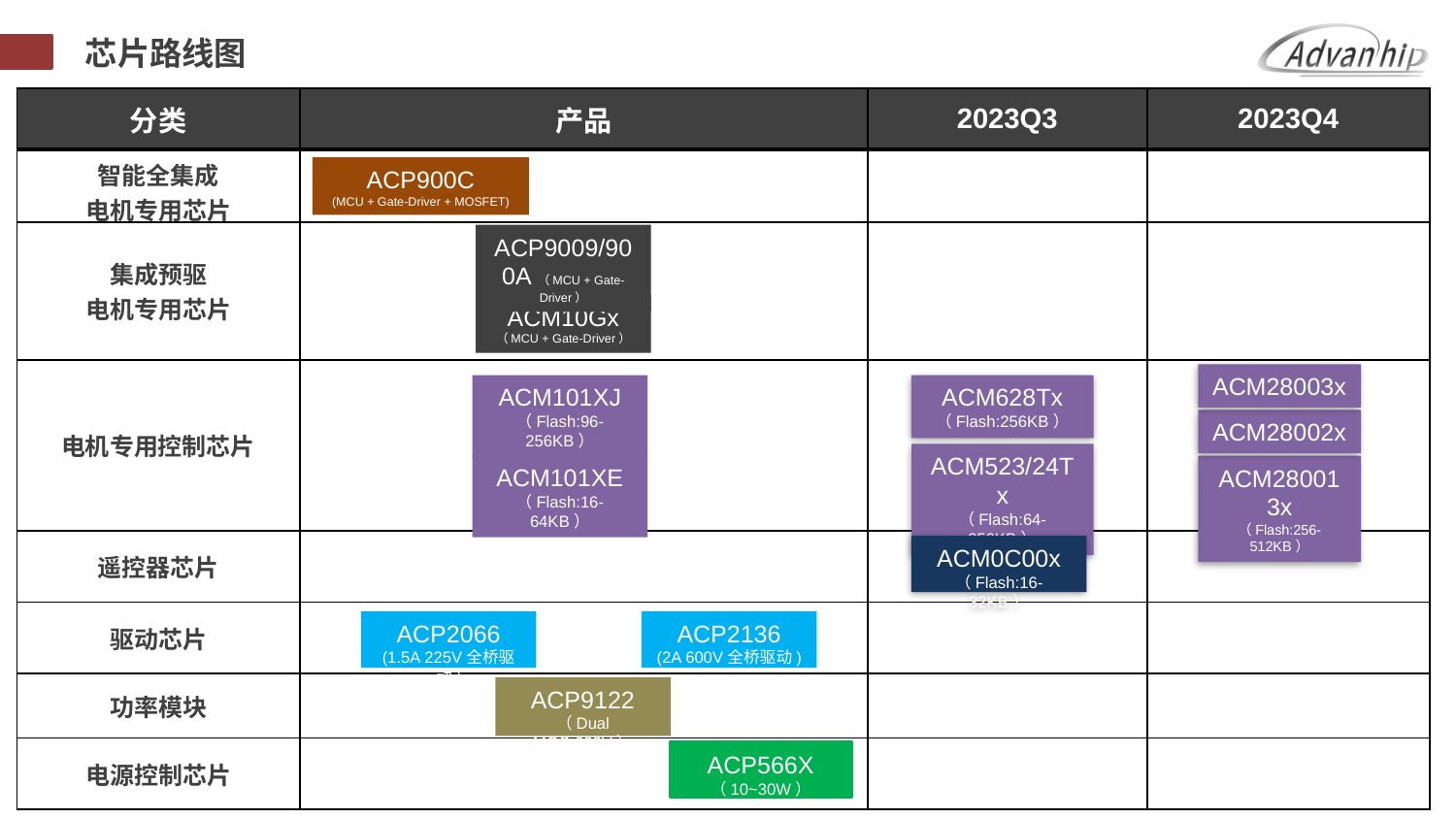

芯片路线图
| 分类 | 产品 | 2023Q3 | 2023Q4 |
| --- | --- | --- | --- |
| 智能全集成 电机专用芯片 |  |  |  |
| 集成预驱 电机专用芯片 |  |  |  |
| 电机专用控制芯片 |  |  |  |
| 遥控器芯片 |  |  |  |
| 驱动芯片 |  |  |  |
| 功率模块 |  |  |  |
| 电源控制芯片 |  |  |  |
ACP900C
(MCU + Gate-Driver + MOSFET)
ACP9009/900A（MCU + Gate-Driver）
ACM10Gx
（MCU + Gate-Driver）
ACM28003x
ACM101XJ
（Flash:96-256KB）
ACM628Tx
（Flash:256KB）
ACM28002x
ACM523/24Tx
（Flash:64-256KB）
ACM101XE
（Flash:16-64KB）
ACM280013x
（Flash:256-512KB）
ACM0C00x
（Flash:16-32KB）
ACP2066
(1.5A 225V全桥驱动)
ACP2136
(2A 600V全桥驱动)
ACP9122
（Dual MOS,600V）
ACP566X
（10~30W）